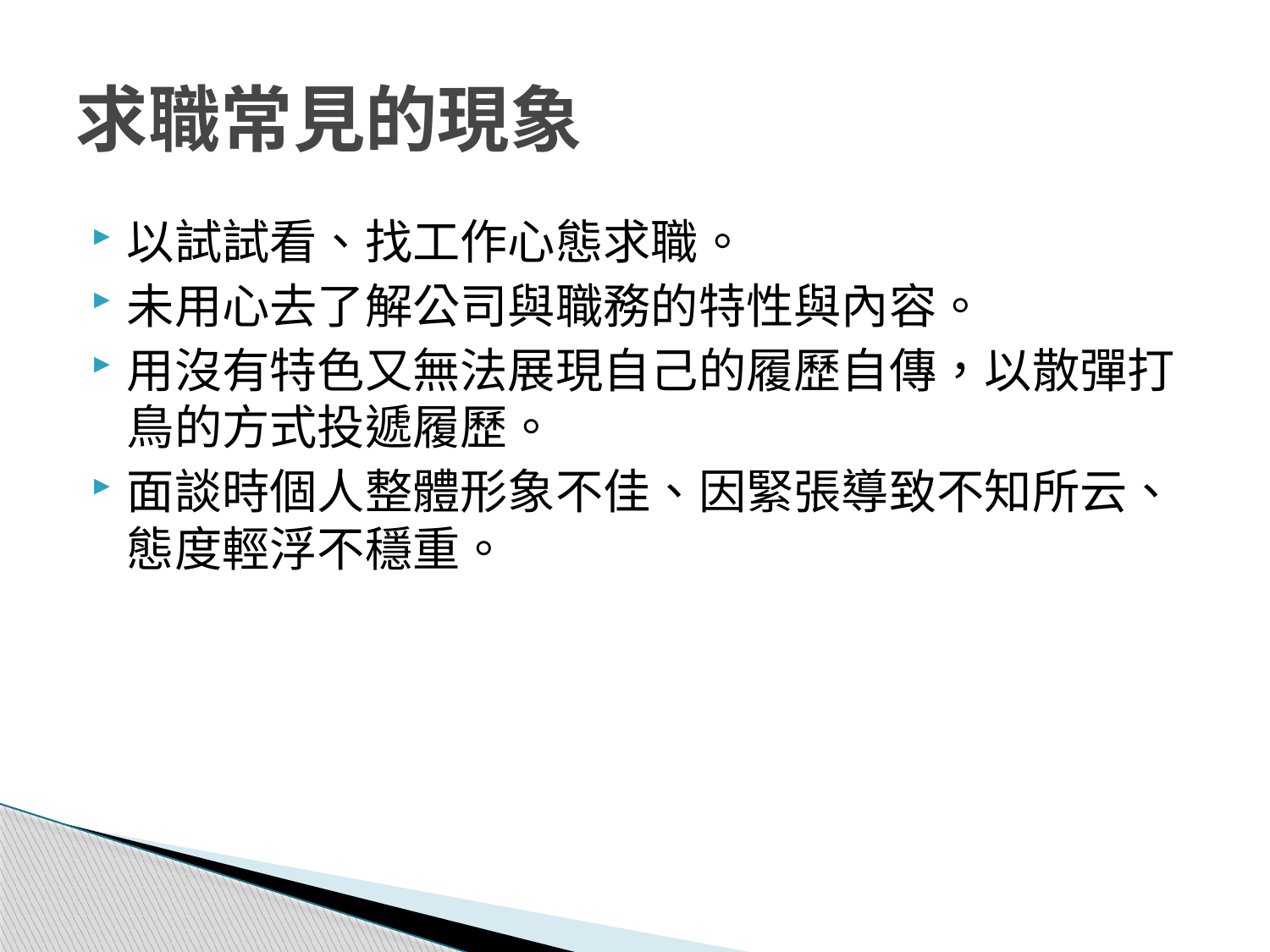

# 求職常見的現象
以試試看、找工作心態求職。
未用心去了解公司與職務的特性與內容。
用沒有特色又無法展現自己的履歷自傳，以散彈打鳥的方式投遞履歷。
面談時個人整體形象不佳、因緊張導致不知所云、態度輕浮不穩重。